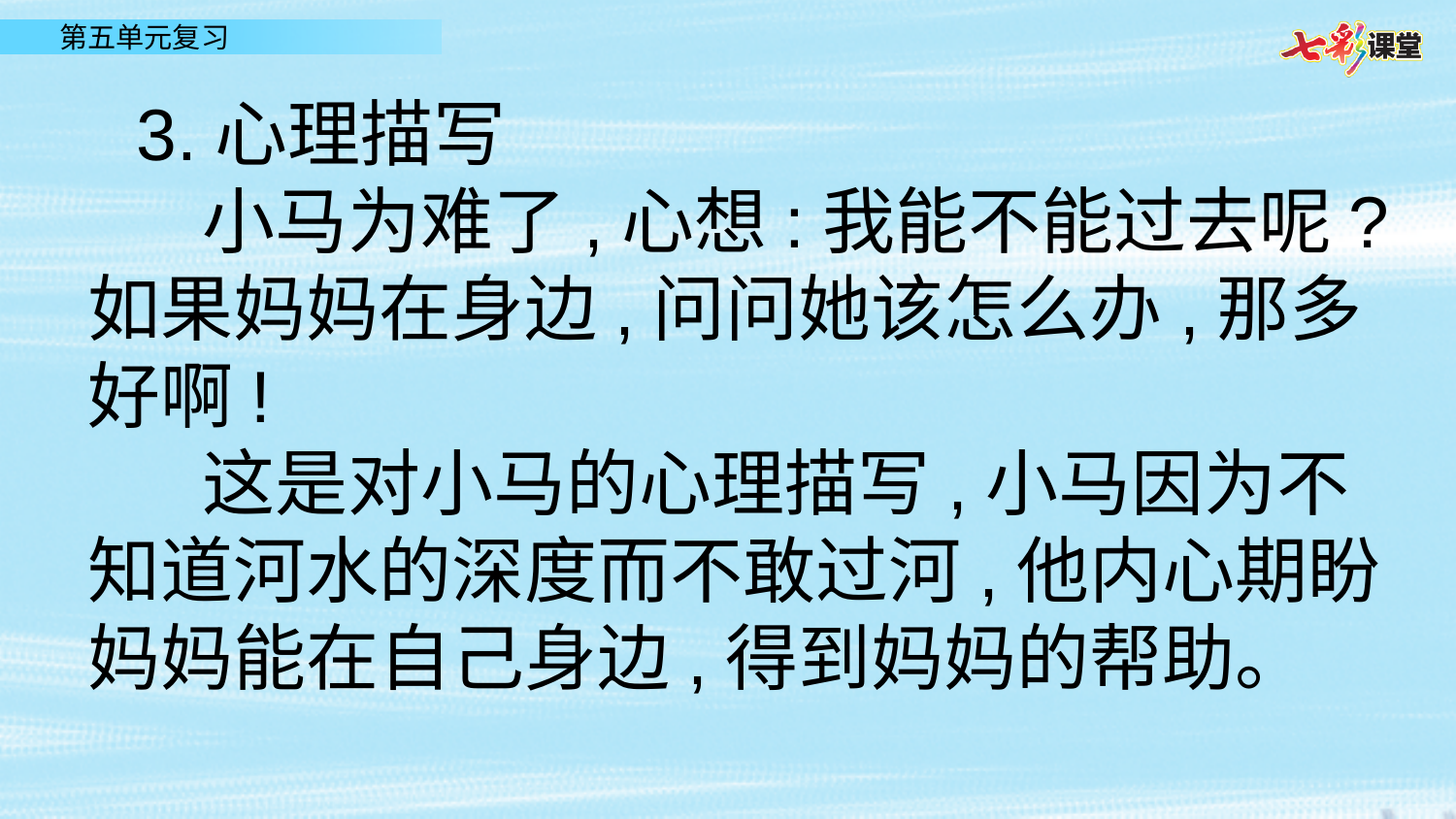

3.心理描写
   小马为难了,心想:我能不能过去呢?如果妈妈在身边,问问她该怎么办,那多好啊!
   这是对小马的心理描写,小马因为不知道河水的深度而不敢过河,他内心期盼妈妈能在自己身边,得到妈妈的帮助。